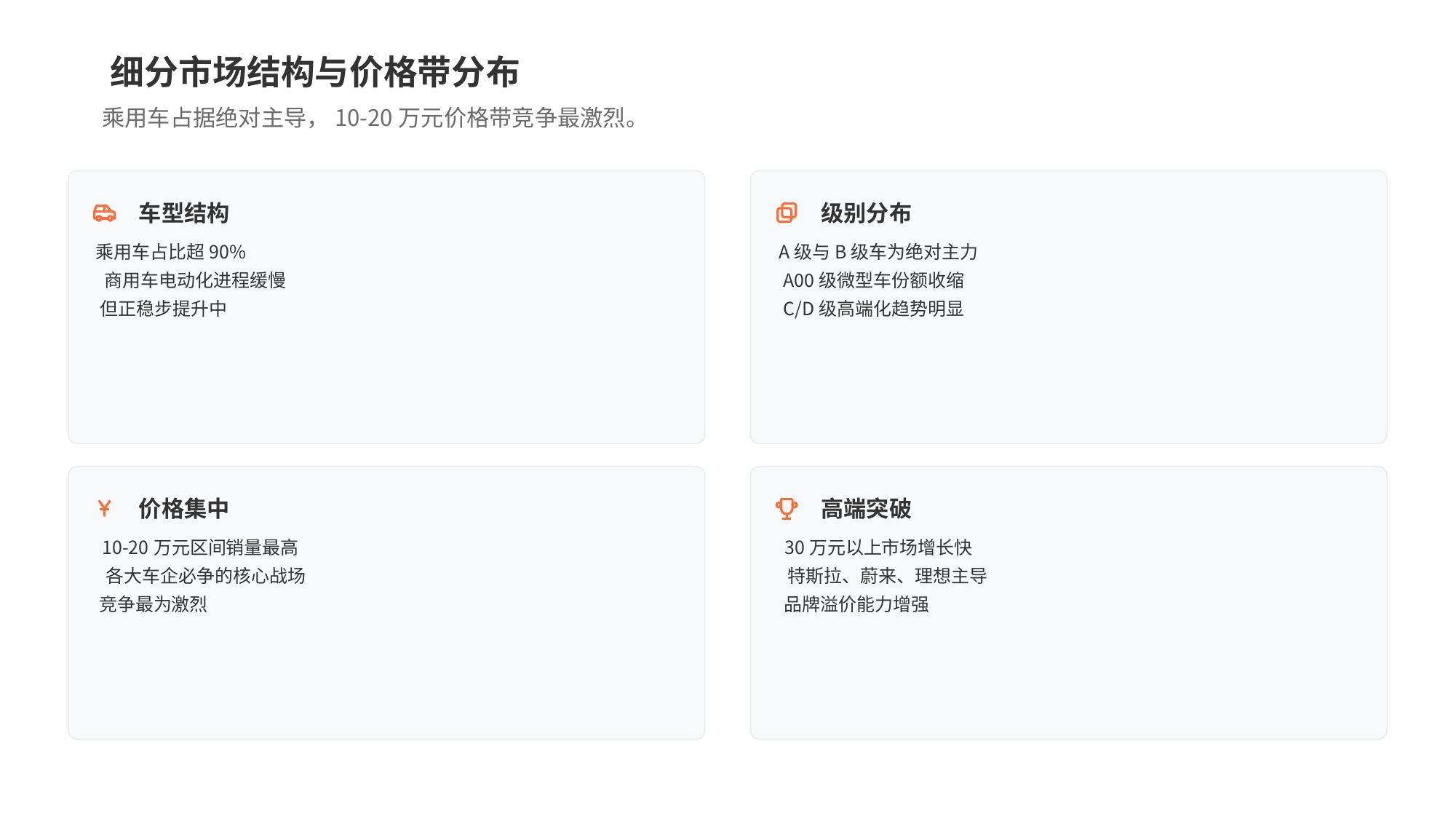

细分市场结构与价格带分布
乘用车占据绝对主导，10-20万元价格带竞争最激烈。

车型结构

乘用车占比超90%
商用车电动化进程缓慢
但正稳步提升中

级别分布

A级与B级车为绝对主力
A00级微型车份额收缩
C/D级高端化趋势明显

价格集中

10-20万元区间销量最高
各大车企必争的核心战场
竞争最为激烈

高端突破

30万元以上市场增长快
特斯拉、蔚来、理想主导
品牌溢价能力增强